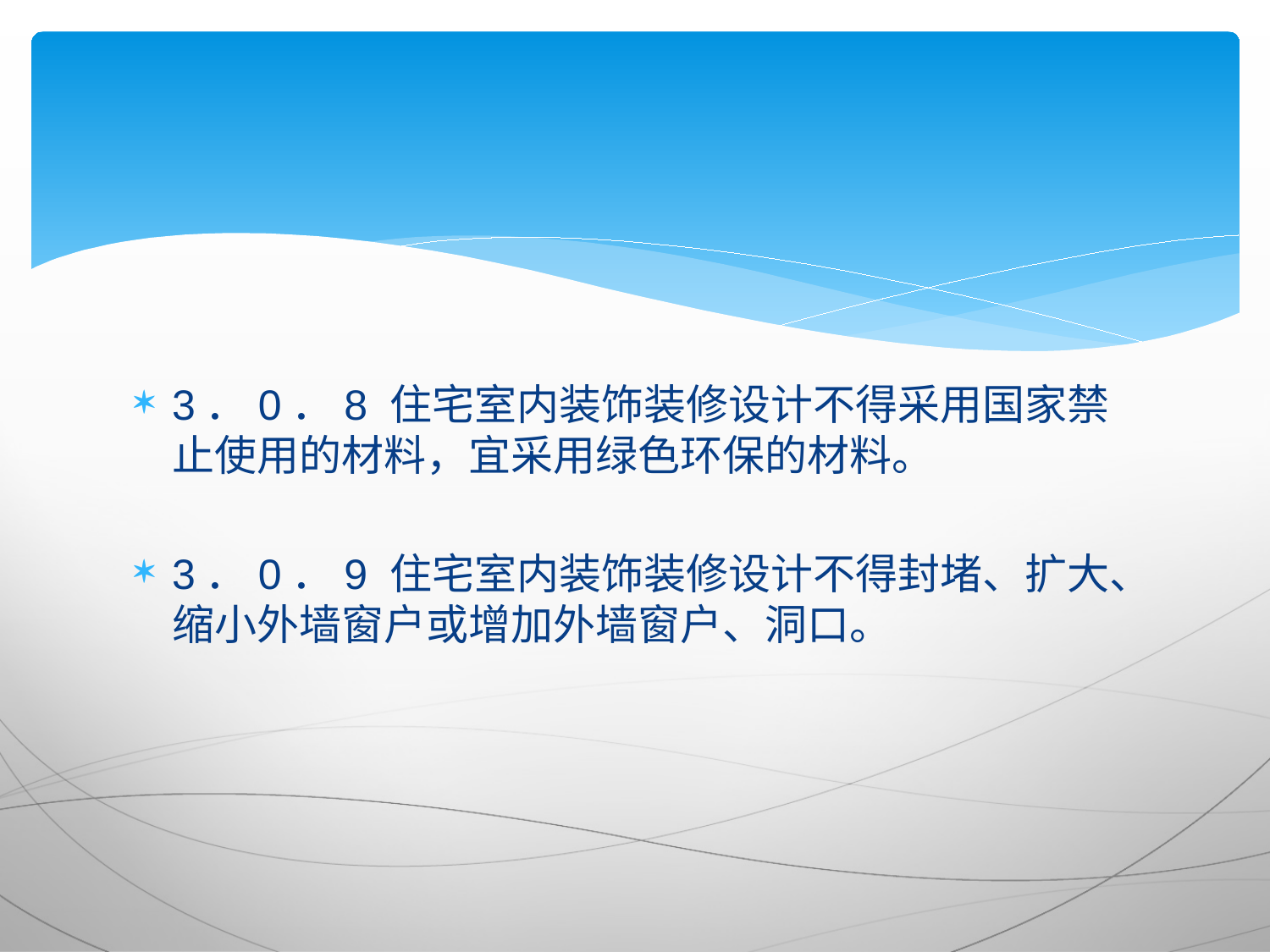

#
3．0．8 住宅室内装饰装修设计不得采用国家禁止使用的材料，宜采用绿色环保的材料。

3．0．9 住宅室内装饰装修设计不得封堵、扩大、缩小外墙窗户或增加外墙窗户、洞口。